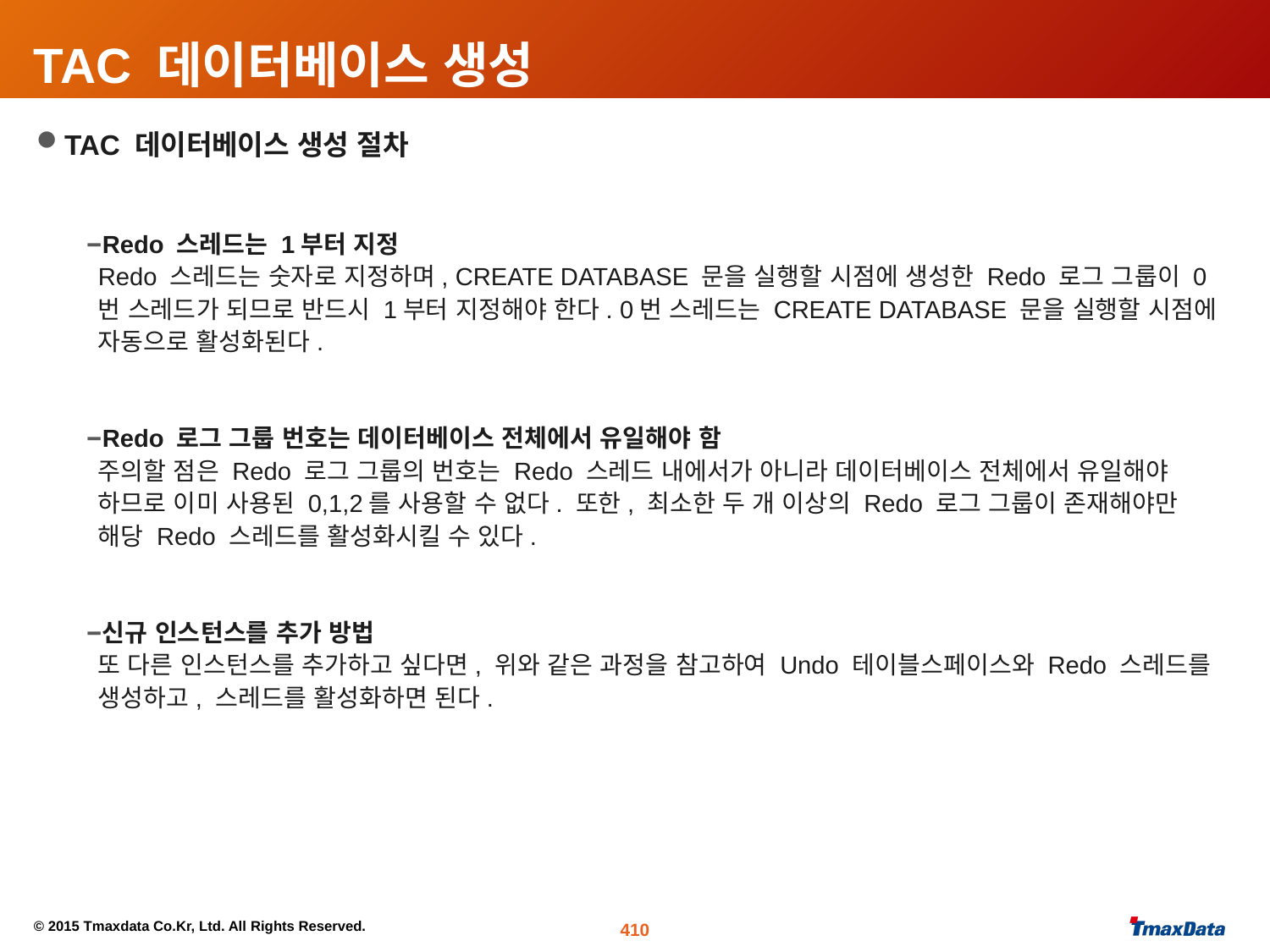

# TAC 데이터베이스 생성
TAC 데이터베이스 생성 절차

Redo 스레드는 1부터 지정
Redo 스레드는 숫자로 지정하며, CREATE DATABASE 문을 실행할 시점에 생성한 Redo 로그 그룹이 0번 스레드가 되므로 반드시 1부터 지정해야 한다. 0번 스레드는 CREATE DATABASE 문을 실행할 시점에 자동으로 활성화된다.

Redo 로그 그룹 번호는 데이터베이스 전체에서 유일해야 함
주의할 점은 Redo 로그 그룹의 번호는 Redo 스레드 내에서가 아니라 데이터베이스 전체에서 유일해야 하므로 이미 사용된 0,1,2를 사용할 수 없다. 또한, 최소한 두 개 이상의 Redo 로그 그룹이 존재해야만 해당 Redo 스레드를 활성화시킬 수 있다.

신규 인스턴스를 추가 방법
또 다른 인스턴스를 추가하고 싶다면, 위와 같은 과정을 참고하여 Undo 테이블스페이스와 Redo 스레드를 생성하고, 스레드를 활성화하면 된다.